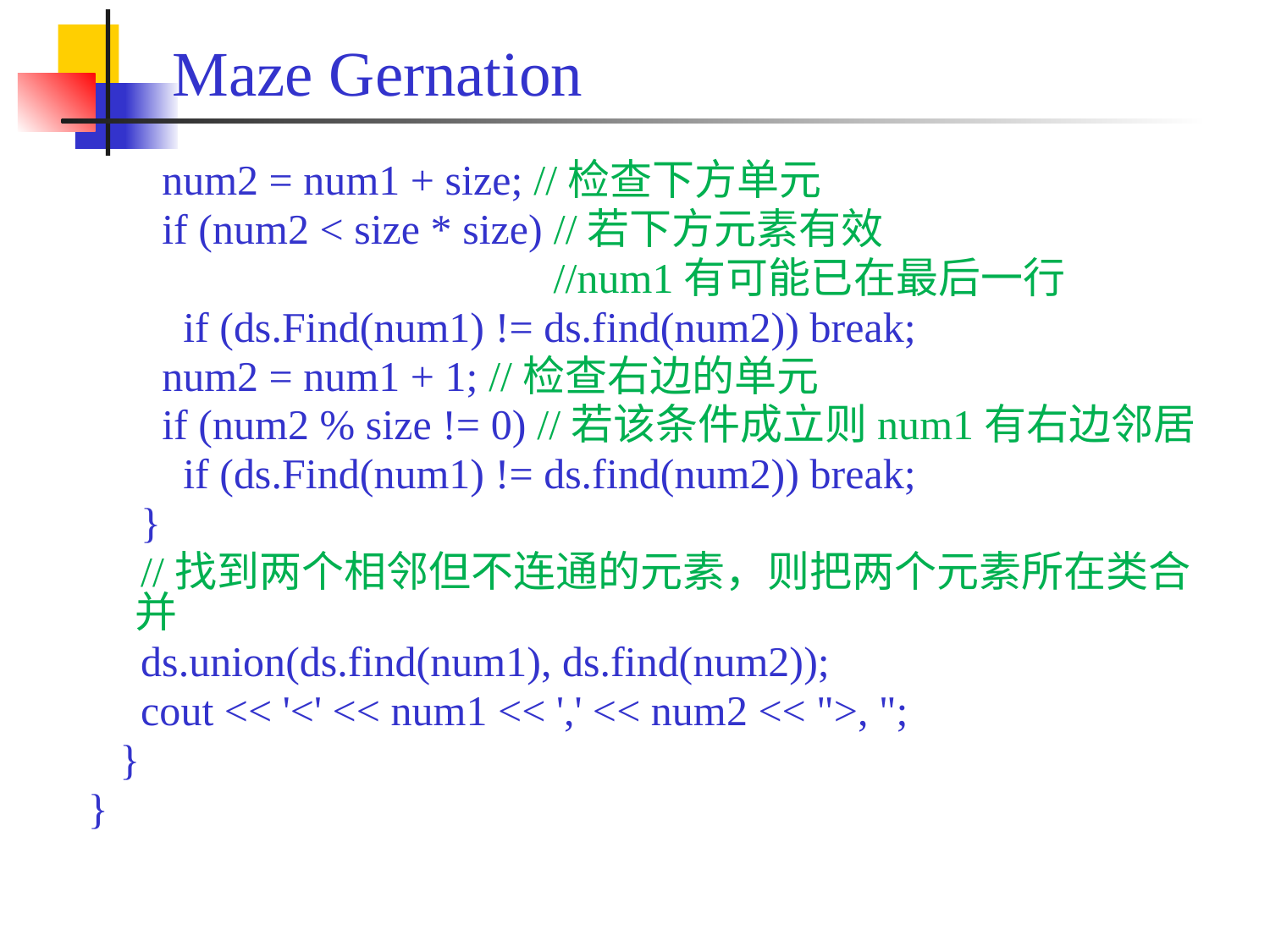

# Maze Gernation
       num2 = num1 + size; //检查下方单元
       if (num2 < size * size) //若下方元素有效
                                            //num1有可能已在最后一行
         if (ds.Find(num1) != ds.find(num2)) break;
       num2 = num1 + 1; //检查右边的单元
       if (num2 % size != 0) //若该条件成立则num1有右边邻居
         if (ds.Find(num1) != ds.find(num2)) break;
     }
     //找到两个相邻但不连通的元素，则把两个元素所在类合并
     ds.union(ds.find(num1), ds.find(num2));
     cout << '<' << num1 << ',' << num2 << ">, ";
   }
}